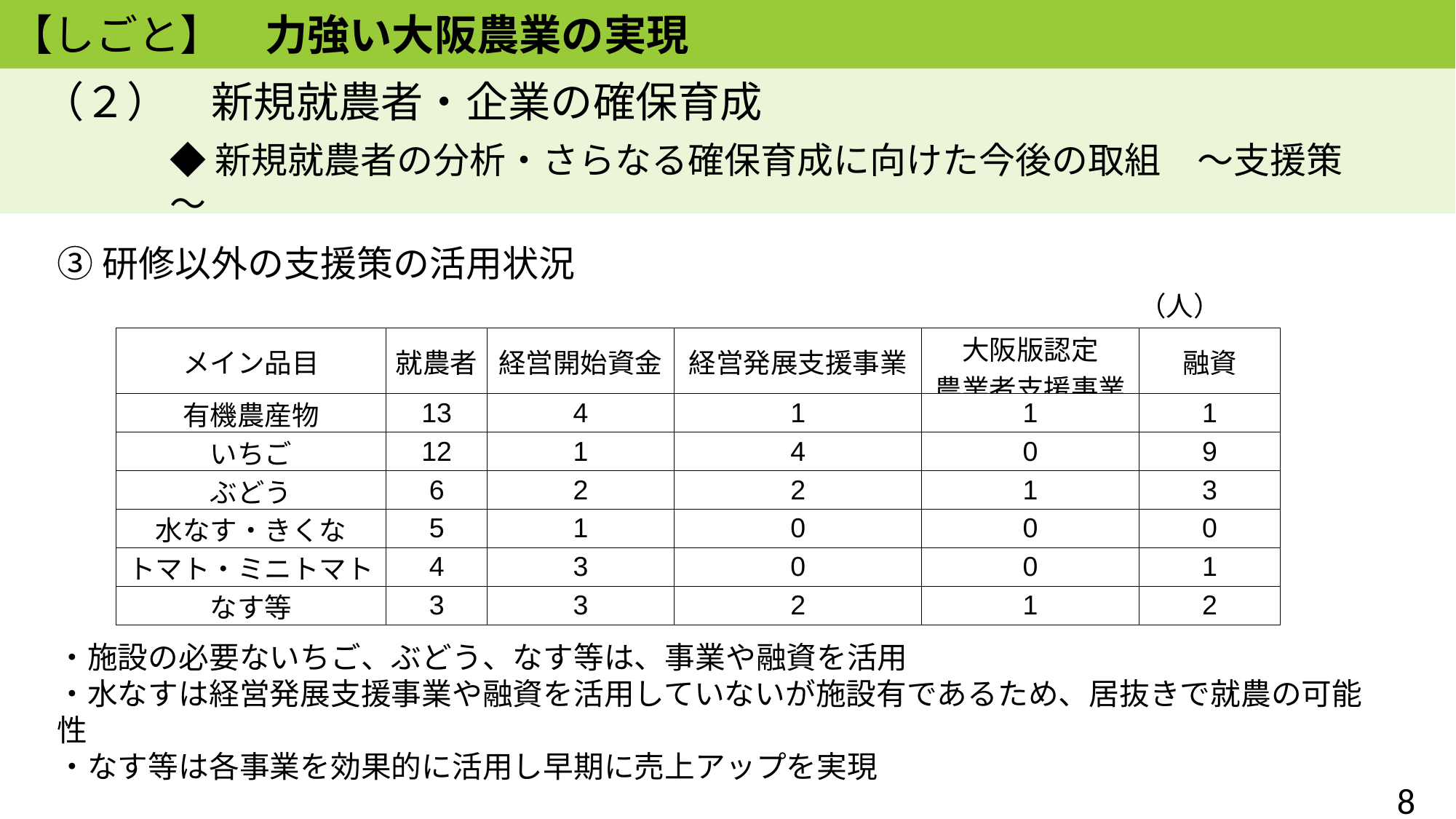

【しごと】　力強い大阪農業の実現

（２）　新規就農者・企業の確保育成
◆新規就農者の分析・さらなる確保育成に向けた今後の取組　～支援策～
③研修以外の支援策の活用状況

|  |  |  |  |  | （人） |
| --- | --- | --- | --- | --- | --- |
| メイン品目 | 就農者 | 経営開始資金 | 経営発展支援事業 | 大阪版認定 農業者支援事業 | 融資 |
| 有機農産物 | 13 | 4 | 1 | 1 | 1 |
| いちご | 12 | 1 | 4 | 0 | 9 |
| ぶどう | 6 | 2 | 2 | 1 | 3 |
| 水なす・きくな | 5 | 1 | 0 | 0 | 0 |
| トマト・ミニトマト | 4 | 3 | 0 | 0 | 1 |
| なす等 | 3 | 3 | 2 | 1 | 2 |
・施設の必要ないちご、ぶどう、なす等は、事業や融資を活用
・水なすは経営発展支援事業や融資を活用していないが施設有であるため、居抜きで就農の可能性
・なす等は各事業を効果的に活用し早期に売上アップを実現
8